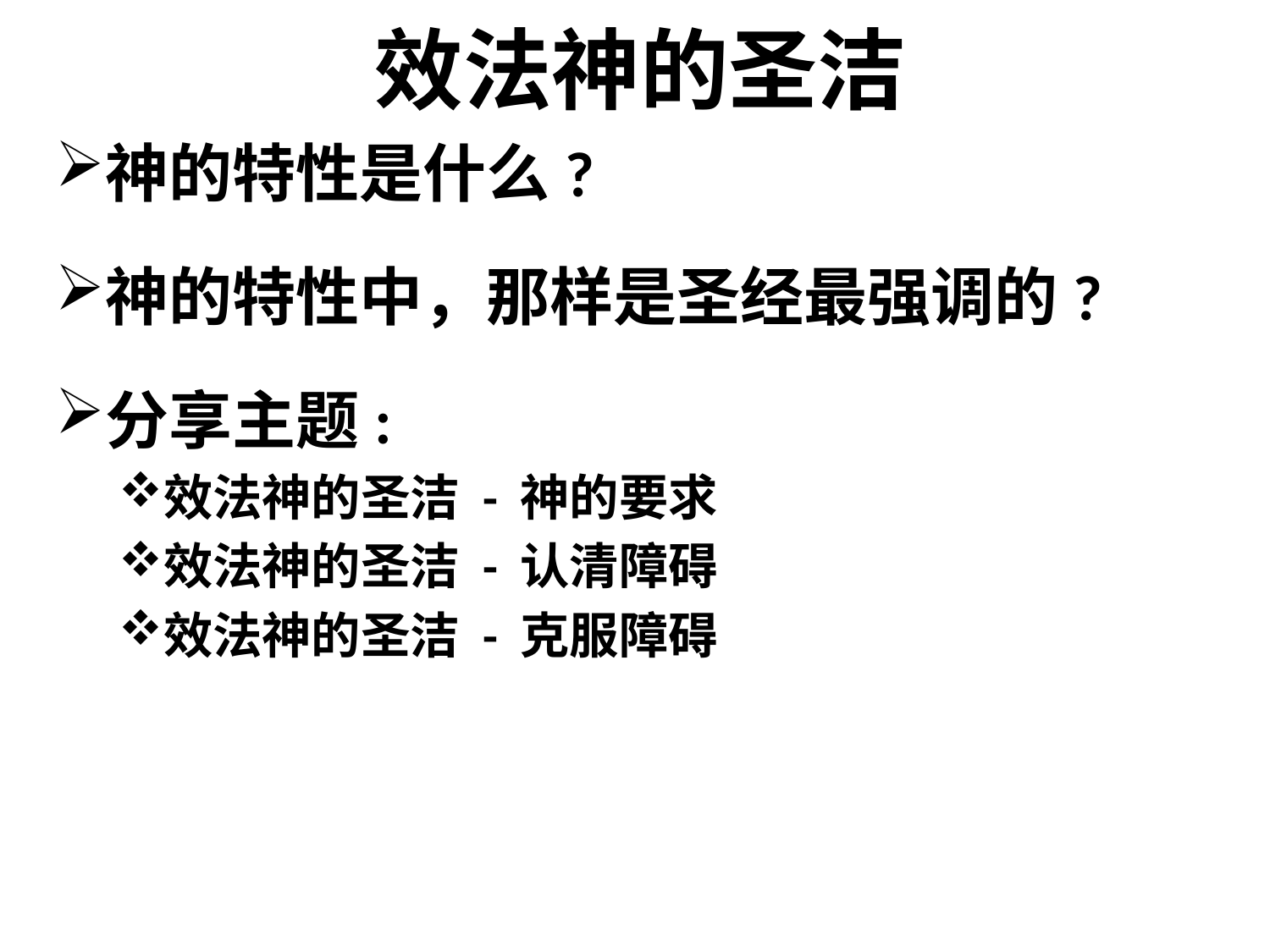

效法神的圣洁
神的特性是什么?

神的特性中，那样是圣经最强调的?

分享主题:
效法神的圣洁 - 神的要求
效法神的圣洁 - 认清障碍
效法神的圣洁 - 克服障碍